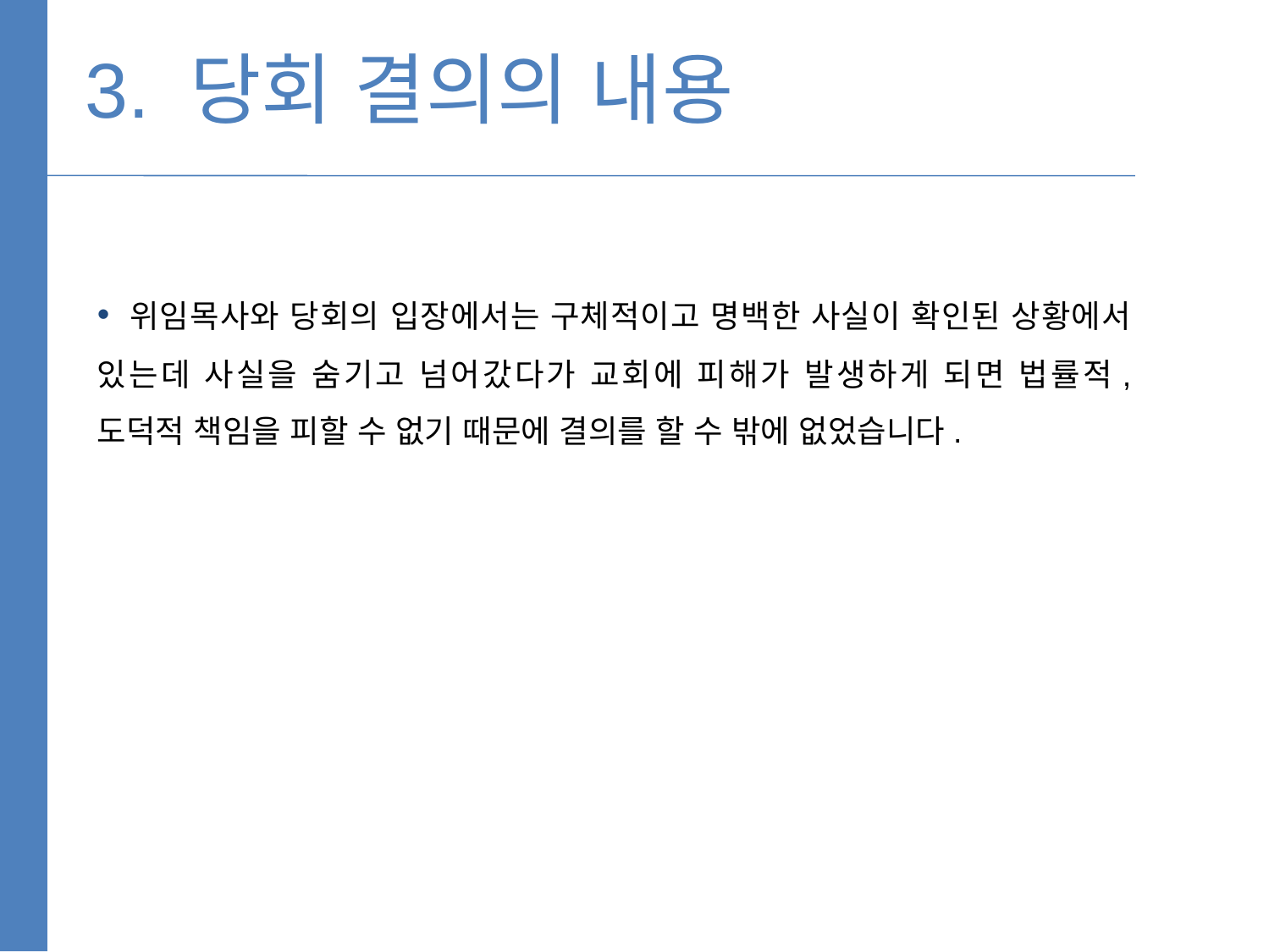

3. 당회 결의의 내용

 위임목사와 당회의 입장에서는 구체적이고 명백한 사실이 확인된 상황에서 있는데 사실을 숨기고 넘어갔다가 교회에 피해가 발생하게 되면 법률적, 도덕적 책임을 피할 수 없기 때문에 결의를 할 수 밖에 없었습니다.